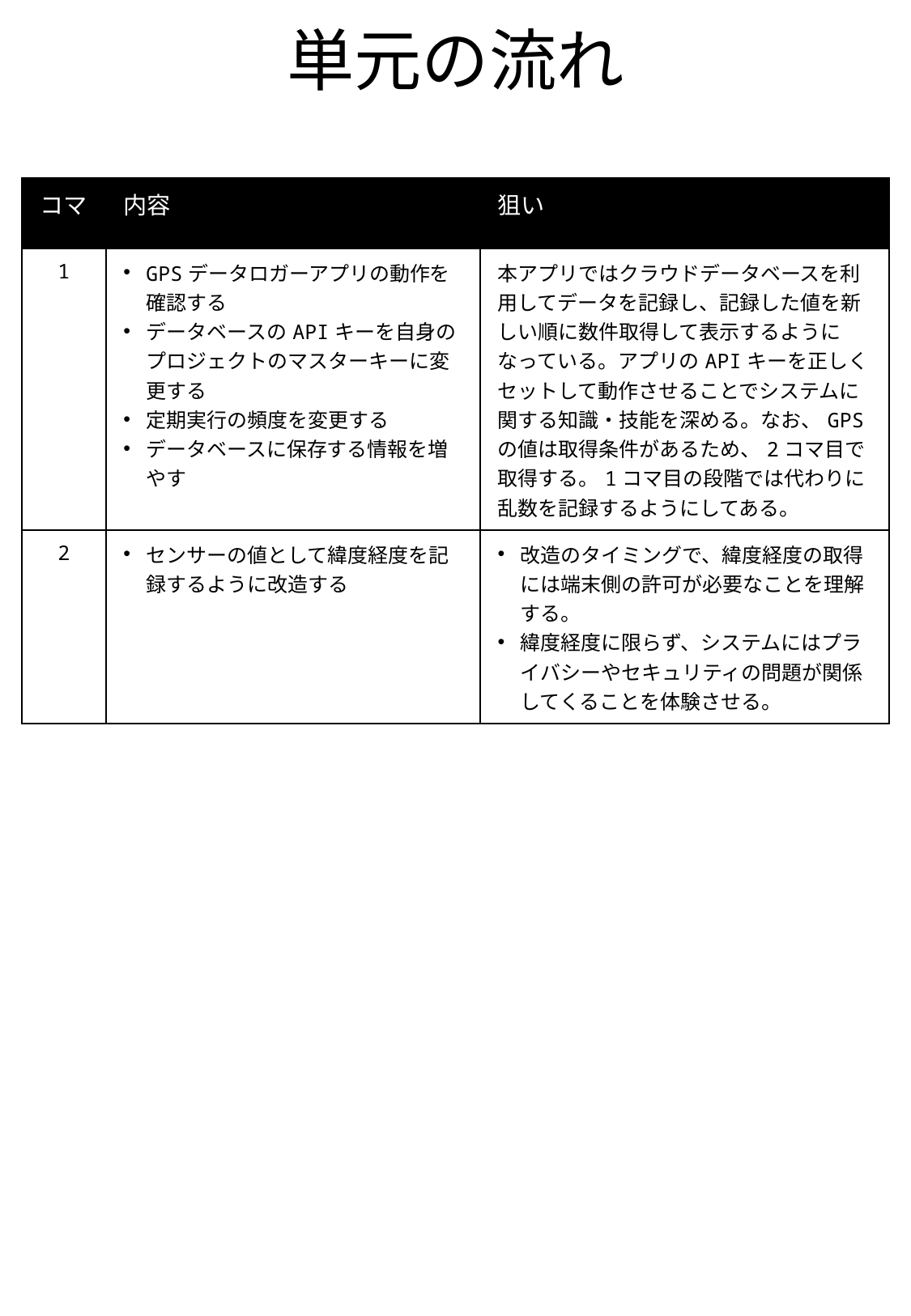

# 単元の流れ
| コマ | 内容 | 狙い |
| --- | --- | --- |
| 1 | GPSデータロガーアプリの動作を確認する データベースのAPIキーを自身のプロジェクトのマスターキーに変更する 定期実行の頻度を変更する データベースに保存する情報を増やす | 本アプリではクラウドデータベースを利用してデータを記録し、記録した値を新しい順に数件取得して表示するようになっている。アプリのAPIキーを正しくセットして動作させることでシステムに関する知識・技能を深める。なお、GPSの値は取得条件があるため、2コマ目で取得する。1コマ目の段階では代わりに乱数を記録するようにしてある。 |
| 2 | センサーの値として緯度経度を記録するように改造する | 改造のタイミングで、緯度経度の取得には端末側の許可が必要なことを理解する。 緯度経度に限らず、システムにはプライバシーやセキュリティの問題が関係してくることを体験させる。 |